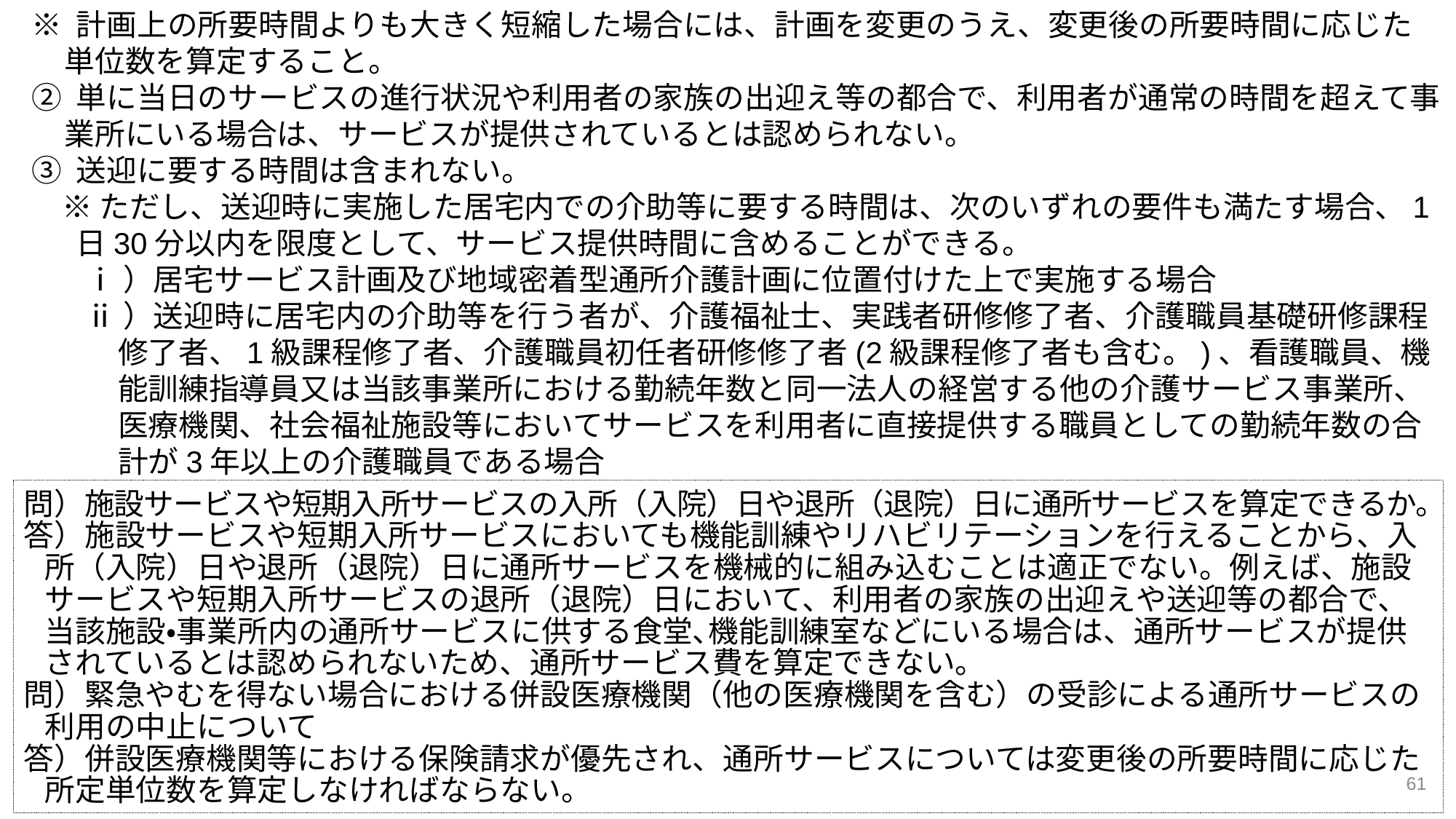

※ 計画上の所要時間よりも大きく短縮した場合には、計画を変更のうえ、変更後の所要時間に応じた
単位数を算定すること。
② 単に当日のサービスの進行状況や利用者の家族の出迎え等の都合で、利用者が通常の時間を超えて事業所にいる場合は、サービスが提供されているとは認められない。
③ 送迎に要する時間は含まれない。
　※ ただし、送迎時に実施した居宅内での介助等に要する時間は、次のいずれの要件も満たす場合、1日30分以内を限度として、サービス提供時間に含めることができる。
ⅰ）居宅サービス計画及び地域密着型通所介護計画に位置付けた上で実施する場合
ⅱ）送迎時に居宅内の介助等を行う者が、介護福祉士、実践者研修修了者、介護職員基礎研修課程修了者、1級課程修了者、介護職員初任者研修修了者(2級課程修了者も含む。)、看護職員、機能訓練指導員又は当該事業所における勤続年数と同一法人の経営する他の介護サービス事業所、医療機関、社会福祉施設等においてサービスを利用者に直接提供する職員としての勤続年数の合計が3年以上の介護職員である場合
問）施設サービスや短期入所サービスの入所（入院）日や退所（退院）日に通所サービスを算定できるか。
答）施設サービスや短期入所サービスにおいても機能訓練やリハビリテーションを行えることから、入所（入院）日や退所（退院）日に通所サービスを機械的に組み込むことは適正でない。例えば、施設サービスや短期入所サービスの退所（退院）日において、利用者の家族の出迎えや送迎等の都合で、当該施設・事業所内の通所サービスに供する食堂､機能訓練室などにいる場合は、通所サービスが提供されているとは認められないため、通所サービス費を算定できない。
問）緊急やむを得ない場合における併設医療機関（他の医療機関を含む）の受診による通所サービスの利用の中止について
答）併設医療機関等における保険請求が優先され、通所サービスについては変更後の所要時間に応じた所定単位数を算定しなければならない。
61